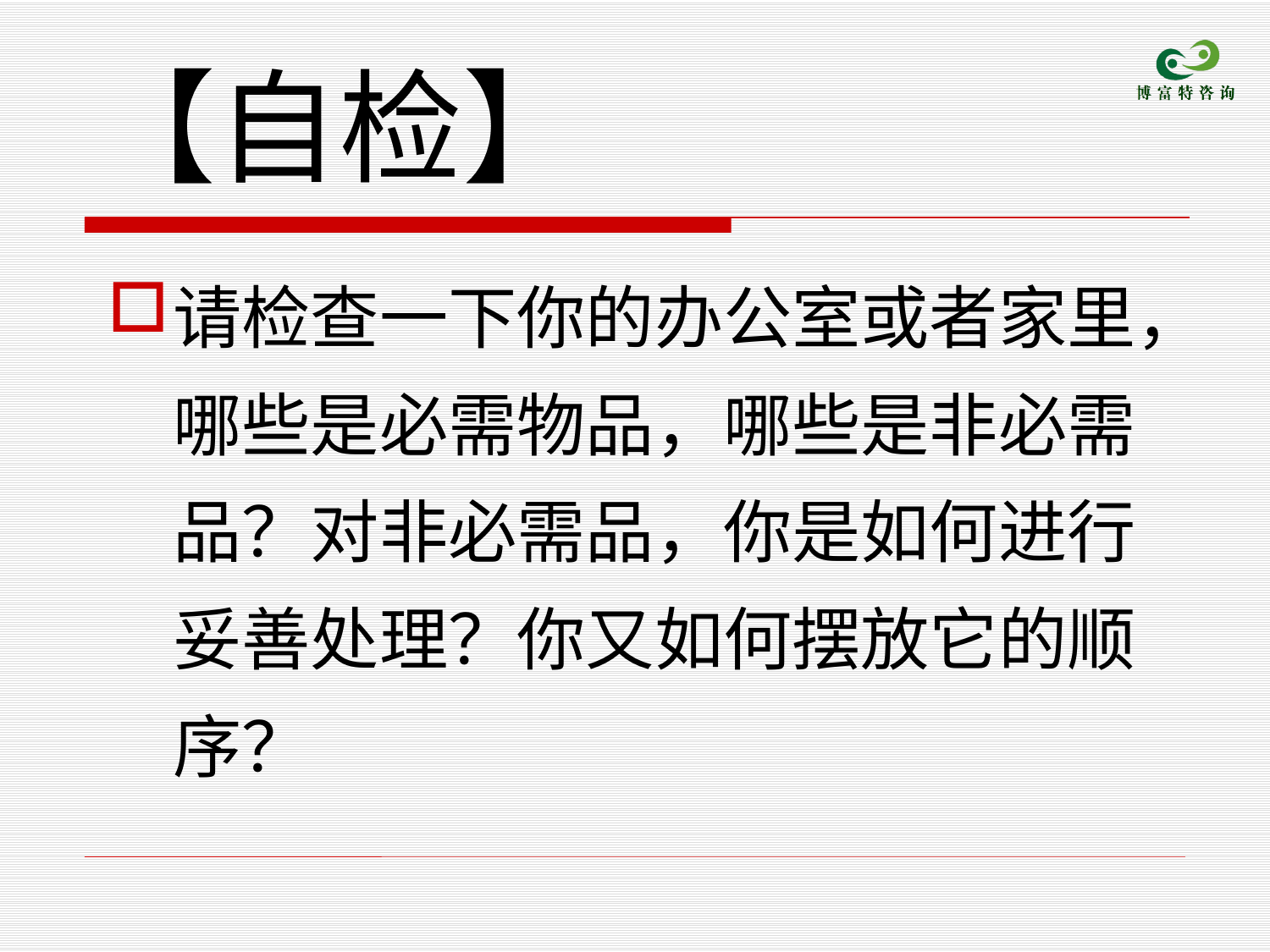

# 【自检】
请检查一下你的办公室或者家里，哪些是必需物品，哪些是非必需品？对非必需品，你是如何进行妥善处理？你又如何摆放它的顺序？
107